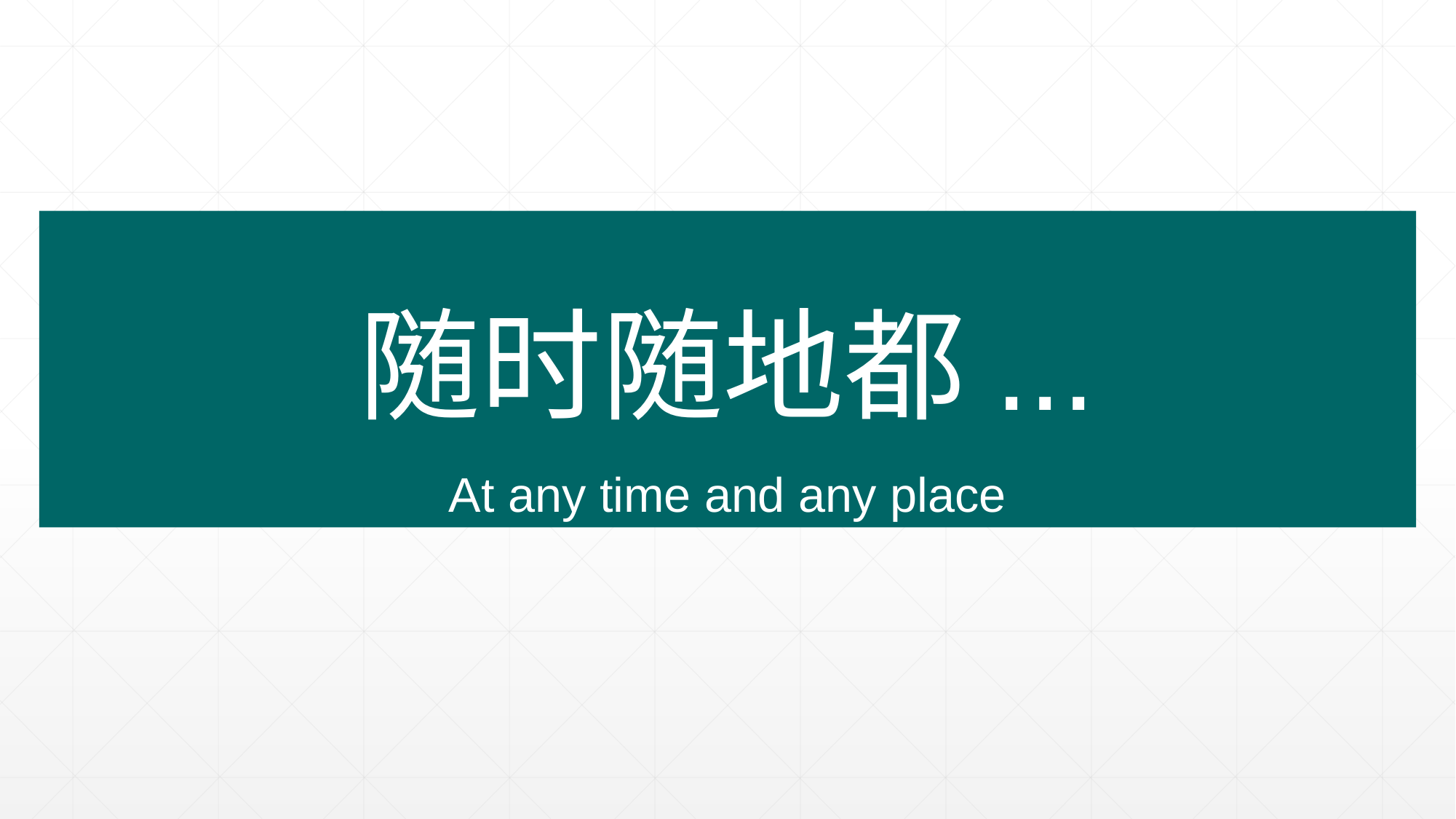

随时随地都...
At any time and any place